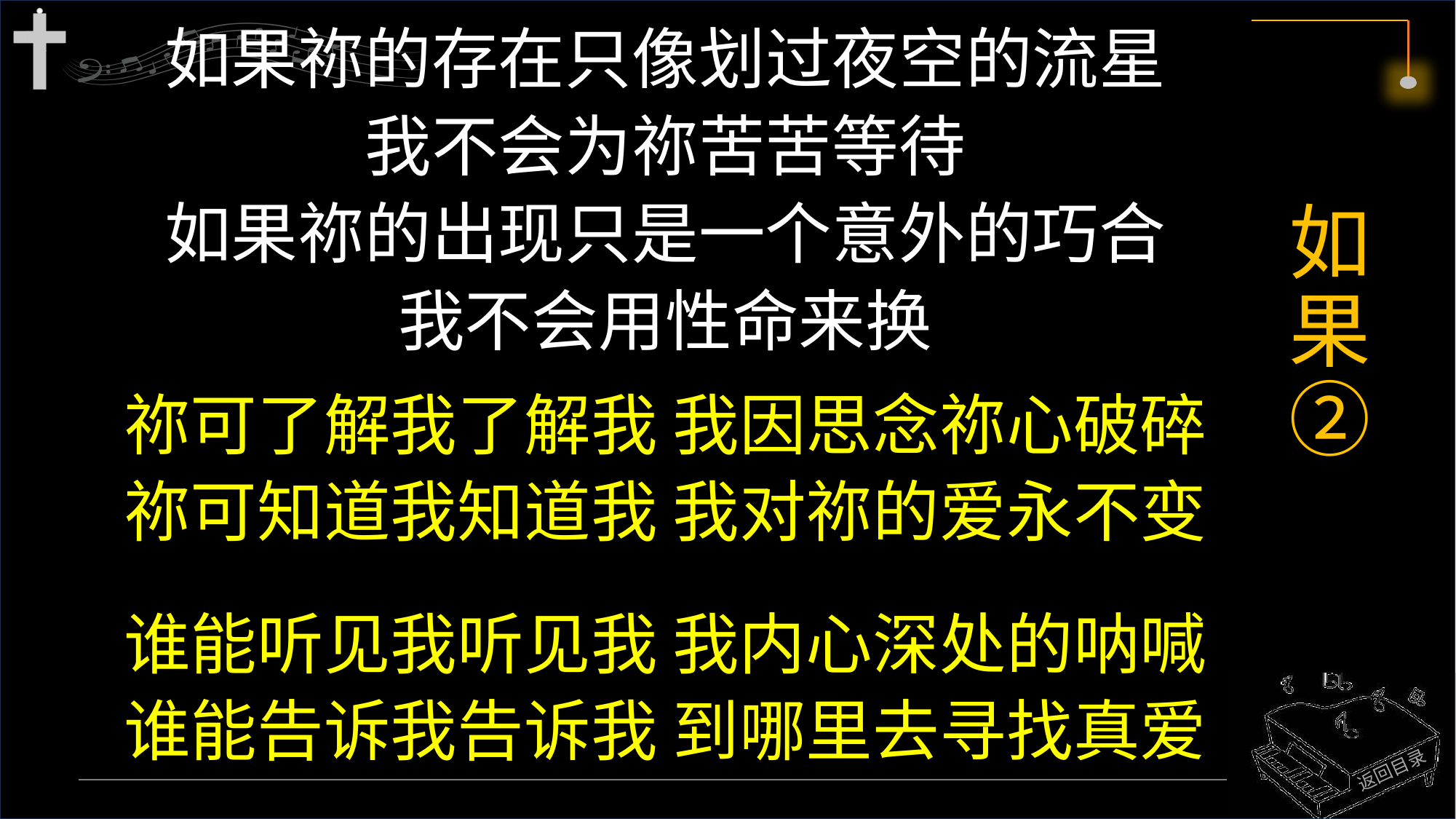

如果祢的存在只像划过夜空的流星
我不会为祢苦苦等待
如果祢的出现只是一个意外的巧合
我不会用性命来换

祢可了解我了解我 我因思念祢心破碎
祢可知道我知道我 我对祢的爱永不变

谁能听见我听见我 我内心深处的呐喊
谁能告诉我告诉我 到哪里去寻找真爱
# 如果 ②